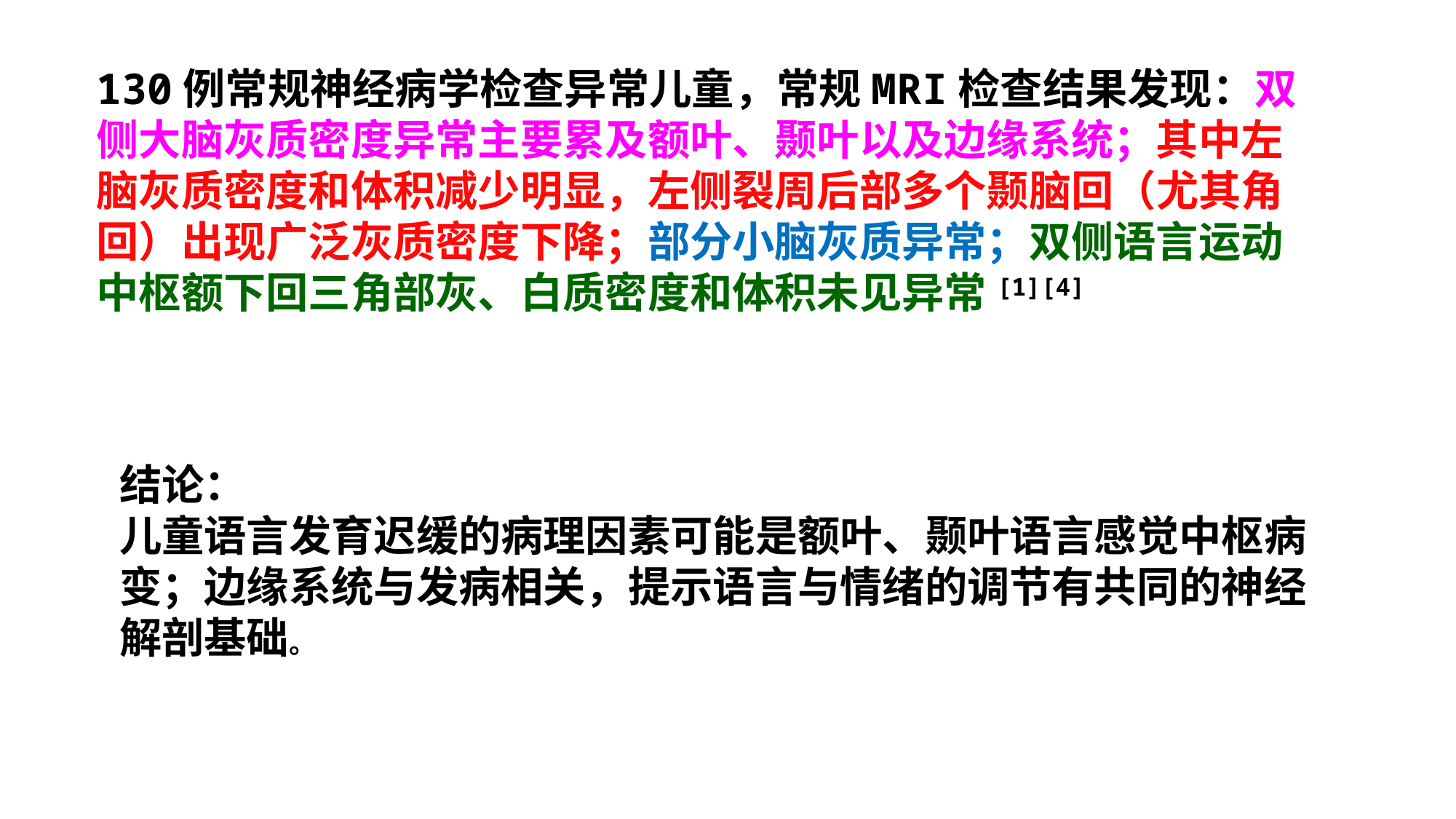

130例常规神经病学检查异常儿童，常规MRI检查结果发现：双侧大脑灰质密度异常主要累及额叶、颞叶以及边缘系统；其中左脑灰质密度和体积减少明显，左侧裂周后部多个颞脑回（尤其角回）出现广泛灰质密度下降；部分小脑灰质异常；双侧语言运动中枢额下回三角部灰、白质密度和体积未见异常[1][4]

结论：
儿童语言发育迟缓的病理因素可能是额叶、颞叶语言感觉中枢病变；边缘系统与发病相关，提示语言与情绪的调节有共同的神经解剖基础。